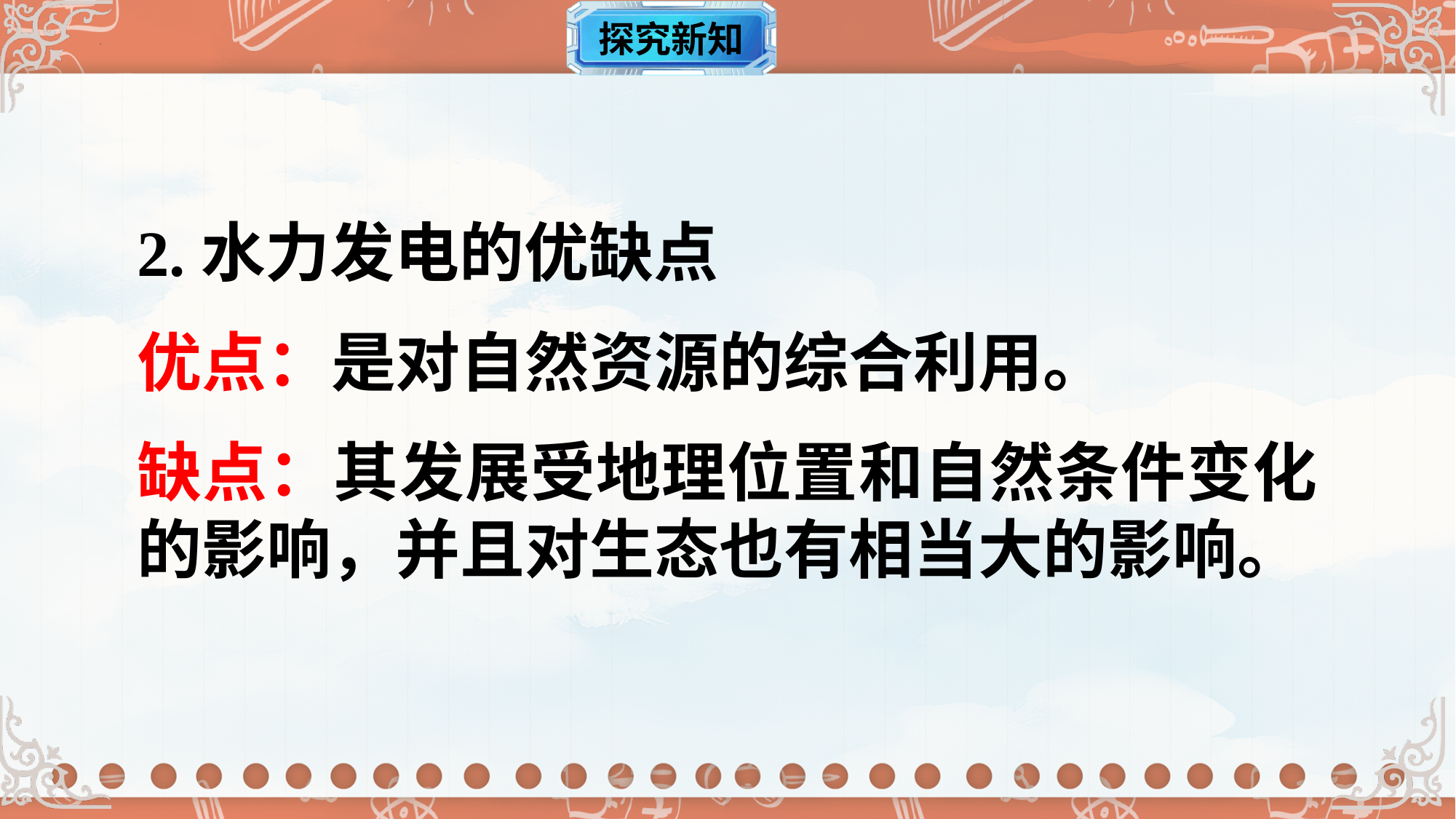

2.水力发电的优缺点
优点：是对自然资源的综合利用。
缺点：其发展受地理位置和自然条件变化的影响，并且对生态也有相当大的影响。